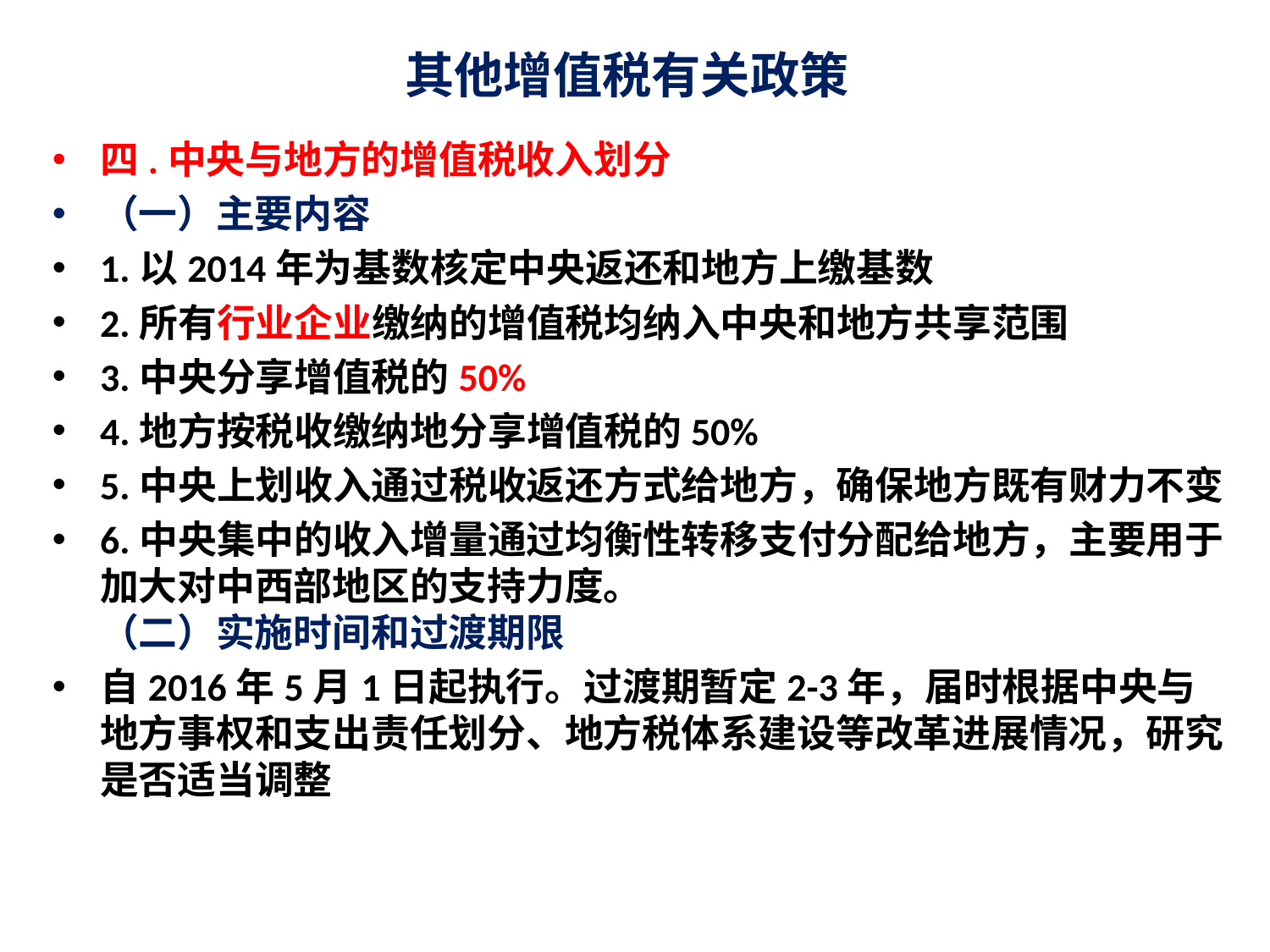

# 其他增值税有关政策
四.中央与地方的增值税收入划分
（一）主要内容
1.以2014年为基数核定中央返还和地方上缴基数
2.所有行业企业缴纳的增值税均纳入中央和地方共享范围
3.中央分享增值税的50%
4.地方按税收缴纳地分享增值税的50%
5.中央上划收入通过税收返还方式给地方，确保地方既有财力不变
6.中央集中的收入增量通过均衡性转移支付分配给地方，主要用于加大对中西部地区的支持力度。
（二）实施时间和过渡期限
自2016年5月1日起执行。过渡期暂定2-3年，届时根据中央与地方事权和支出责任划分、地方税体系建设等改革进展情况，研究是否适当调整